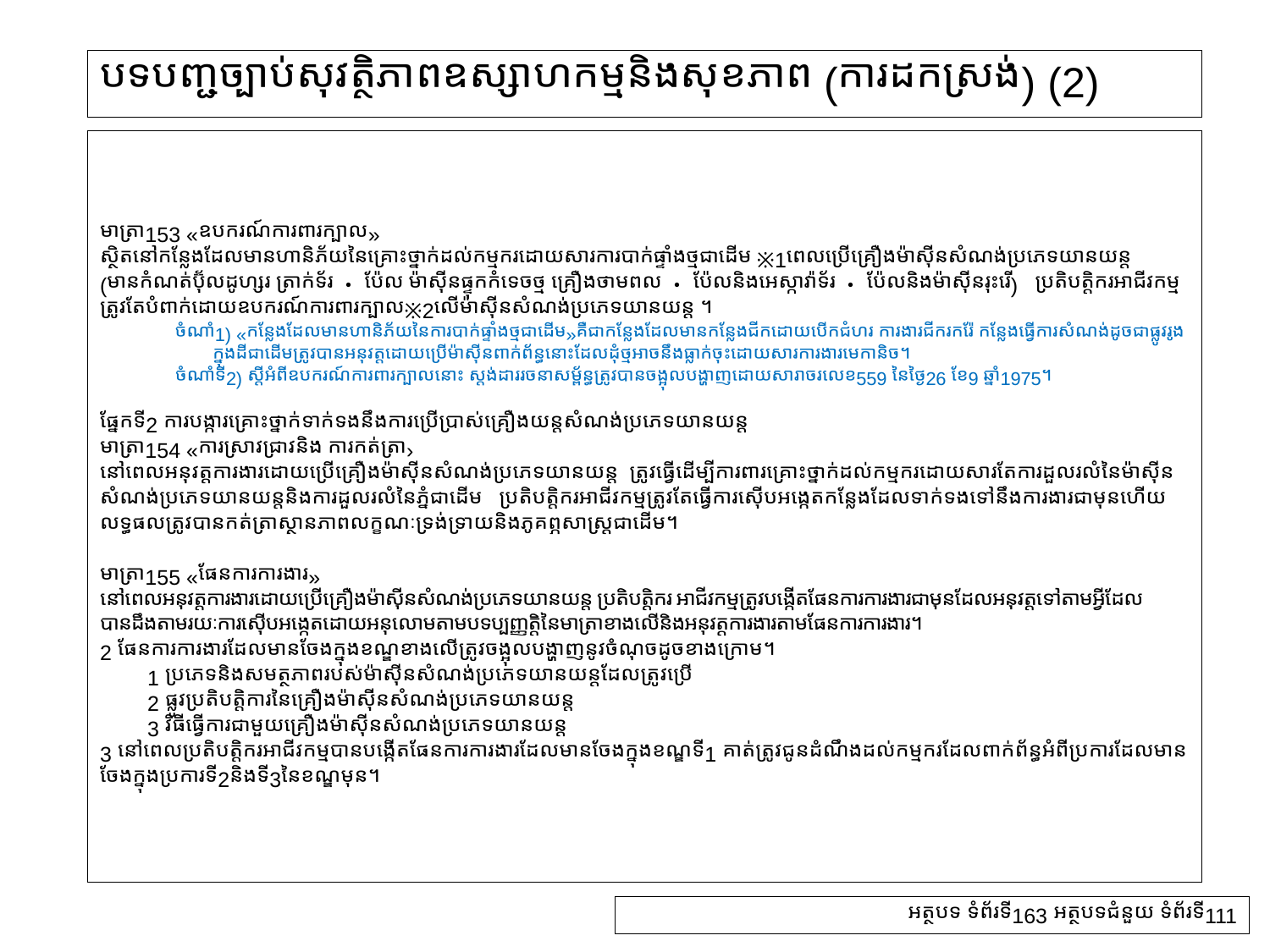

# បទបញ្ជច្បាប់សុវត្ថិភាពឧស្សាហកម្មនិងសុខភាព (ការដកស្រង់) (2)
មាត្រា153 «ឧបករណ៍ការពារក្បាល»
ស្ថិតនៅកន្លែងដែលមានហានិភ័យនៃគ្រោះថ្នាក់ដល់កម្មករដោយសារការបាក់ផ្ទាំងថ្មជាដើម ※1ពេលប្រើគ្រឿងម៉ាស៊ីនសំណង់ប្រភេទយានយន្ត (មានកំណត់ប៊ុលដូហ្ស័រ ត្រាក់ទ័រ・ប៉ែល ម៉ាស៊ីនផ្ទុកកំទេចថ្ម គ្រឿងថាមពល・ប៉ែលនិងអេស្កាវ៉ាទ័រ・ប៉ែលនិងម៉ាស៊ីនរុះរើ)   ប្រតិបត្តិករអាជីវកម្មត្រូវតែបំពាក់ដោយឧបករណ៍ការពារក្បាល※2លើម៉ាស៊ីនសំណង់ប្រភេទយានយន្ត ។
ចំណាំ1) «កន្លែងដែលមានហានិភ័យនៃការបាក់ផ្ទាំងថ្មជាដើម»គឺជាកន្លែងដែលមានកន្លែងជីកដោយបើកជំហរ ការងារជីករករ៉ែ កន្លែងធ្វើការសំណង់ដូចជាផ្លូវរូងក្នុងដីជាដើមត្រូវបានអនុវត្តដោយប្រើម៉ាស៊ីនពាក់ព័ន្ធនោះដែលដុំថ្មអាចនឹងធ្លាក់ចុះដោយសារការងារមេកានិច។
ចំណាំទី2) ស្ដីអំពីឧបករណ៍ការពារក្បាលនោះ ស្តង់ដាររចនាសម្ព័ន្ធត្រូវបានចង្អុលបង្ហាញដោយសារាចរលេខ559 នៃថ្ងៃ26 ខែ9 ឆ្នាំ1975។

ផ្នែកទី2 ការបង្ការគ្រោះថ្នាក់ទាក់ទងនឹងការប្រើប្រាស់គ្រឿងយន្តសំណង់ប្រភេទយានយន្ត
មាត្រា154 «ការស្រាវជ្រាវនិង ការកត់ត្រា›
នៅពេលអនុវត្តការងារដោយប្រើគ្រឿងម៉ាស៊ីនសំណង់ប្រភេទយានយន្ត  ត្រូវធ្វើដើម្បីការពារគ្រោះថ្នាក់ដល់កម្មករដោយសារតែការដួលរលំនៃម៉ាស៊ីនសំណង់ប្រភេទយានយន្តនិងការដួលរលំនៃភ្នំជាដើម   ប្រតិបត្តិករអាជីវកម្មត្រូវតែធ្វើការស៊ើបអង្កេតកន្លែងដែលទាក់ទងទៅនឹងការងារជាមុនហើយលទ្ធផលត្រូវបានកត់ត្រាស្ថានភាពលក្ខណៈទ្រង់ទ្រាយនិងភូគព្ភសាស្ដ្រជាដើម។

មាត្រា155 «ផែនការការងារ»
នៅពេលអនុវត្តការងារដោយប្រើគ្រឿងម៉ាស៊ីនសំណង់ប្រភេទយានយន្ត ប្រតិបត្តិករ អាជីវកម្មត្រូវបង្កើតផែនការការងារជាមុនដែលអនុវត្តទៅតាមអ្វីដែលបានដឹងតាមរយៈការស៊ើបអង្កេតដោយអនុលោមតាមបទប្បញ្ញត្តិនៃមាត្រាខាងលើនិងអនុវត្តការងារតាមផែនការការងារ។
2 ផែនការការងារដែលមានចែងក្នុងខណ្ឌខាងលើត្រូវចង្អុលបង្ហាញនូវចំណុចដូចខាងក្រោម។
　　1 ប្រភេទនិងសមត្ថភាពរបស់ម៉ាស៊ីនសំណង់ប្រភេទយានយន្តដែលត្រូវប្រើ
　　2 ផ្លូវប្រតិបត្ដិការនៃគ្រឿងម៉ាស៊ីនសំណង់ប្រភេទយានយន្ត
　　3 វិធីធ្វើការជាមួយគ្រឿងម៉ាស៊ីនសំណង់ប្រភេទយានយន្ត
3 នៅពេលប្រតិបត្តិករអាជីវកម្មបានបង្កើតផែនការការងារដែលមានចែងក្នុងខណ្ឌទី1 គាត់ត្រូវជូនដំណឹងដល់កម្មករដែលពាក់ព័ន្ធអំពីប្រការដែលមានចែងក្នុងប្រការទី2និងទី3នៃខណ្ឌមុន។
អត្ថបទ ទំព័រទី163 អត្ថបទជំនួយ ទំព័រទី111